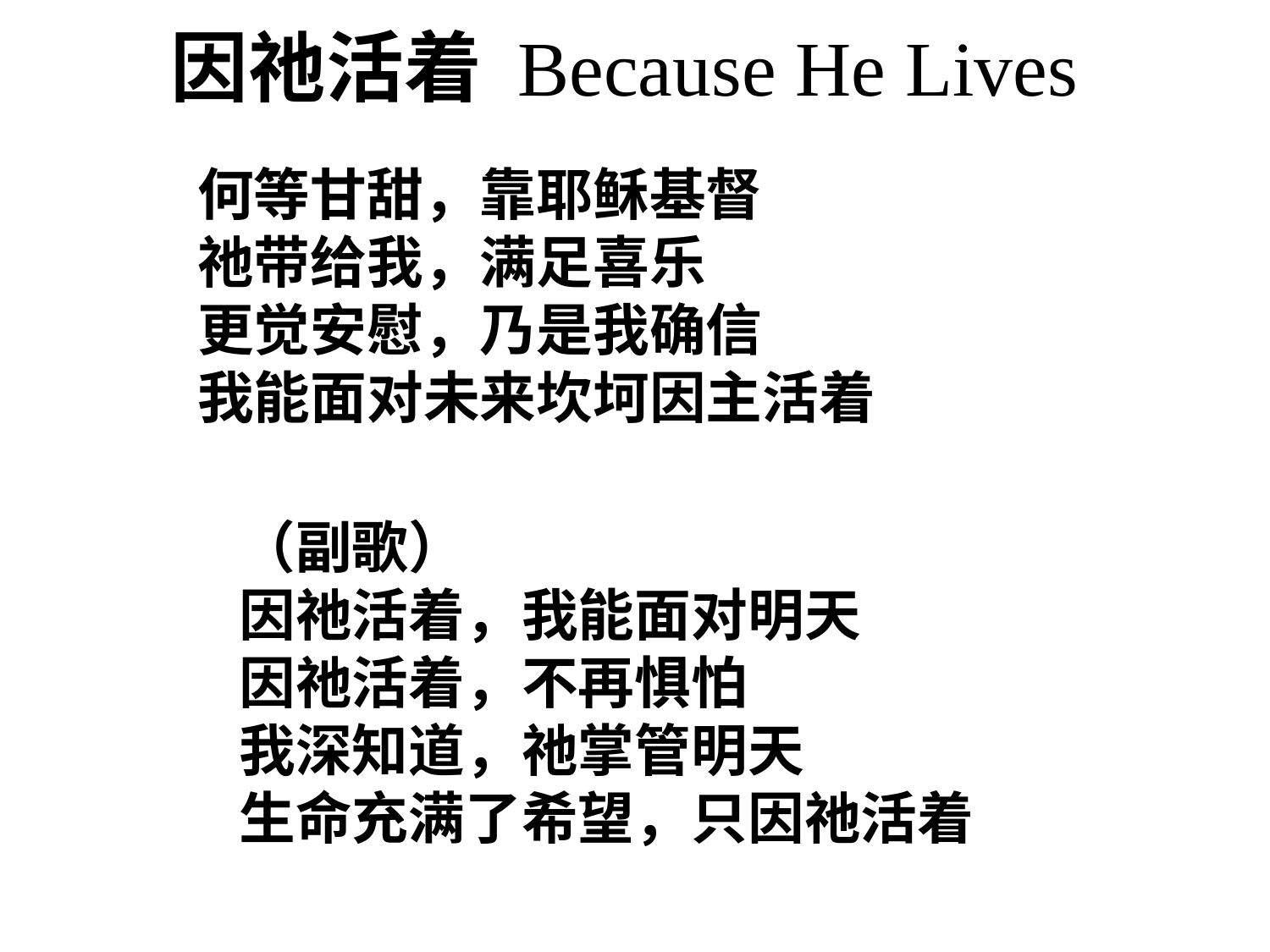

因祂活着 Because He Lives
何等甘甜，靠耶稣基督
祂带给我，满足喜乐
更觉安慰，乃是我确信
我能面对未来坎坷因主活着
（副歌）
因祂活着，我能面对明天
因祂活着，不再惧怕
我深知道，祂掌管明天
生命充满了希望，只因祂活着